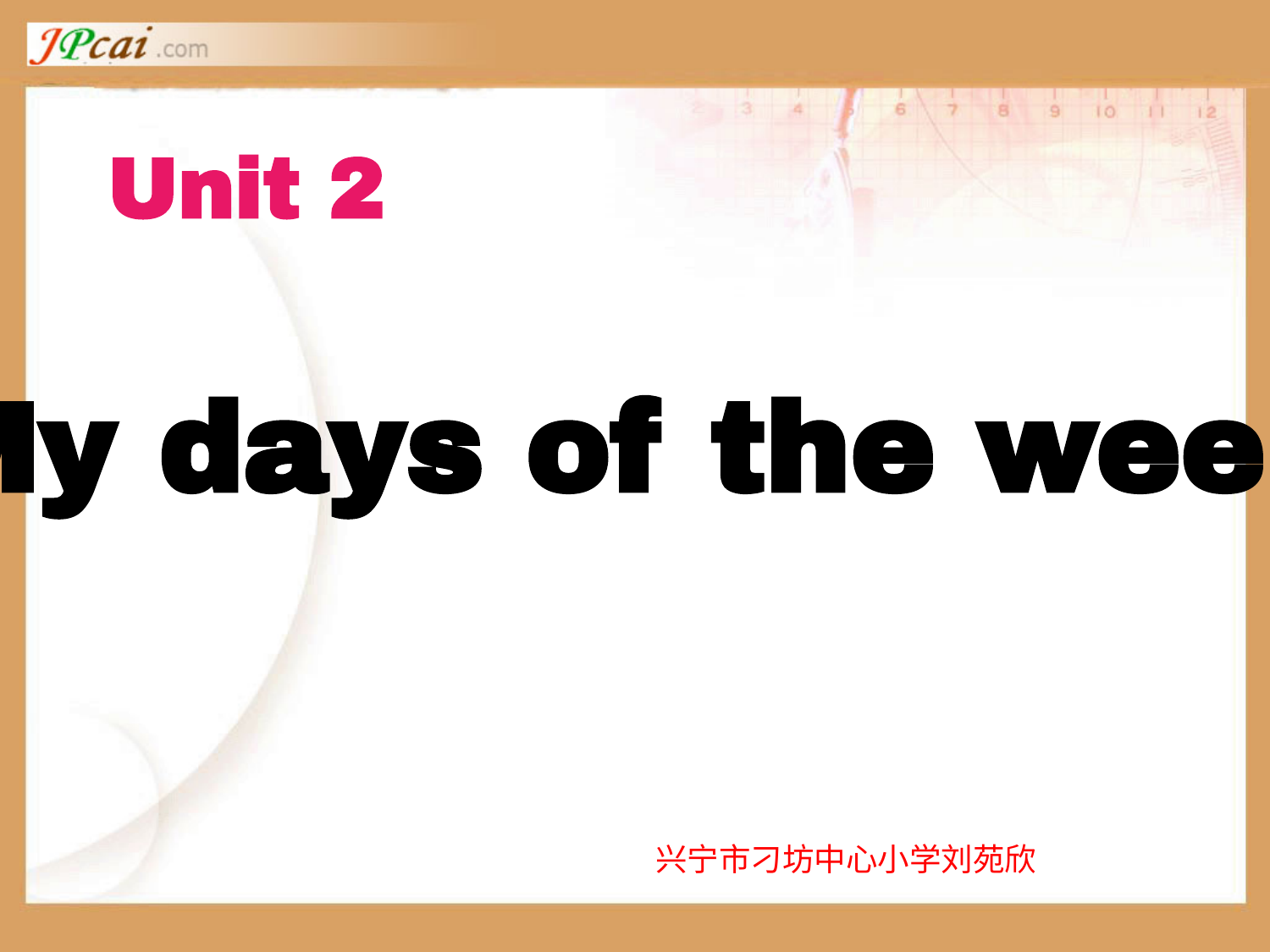

Unit 2
My days of the week

兴宁市刁坊中心小学刘苑欣